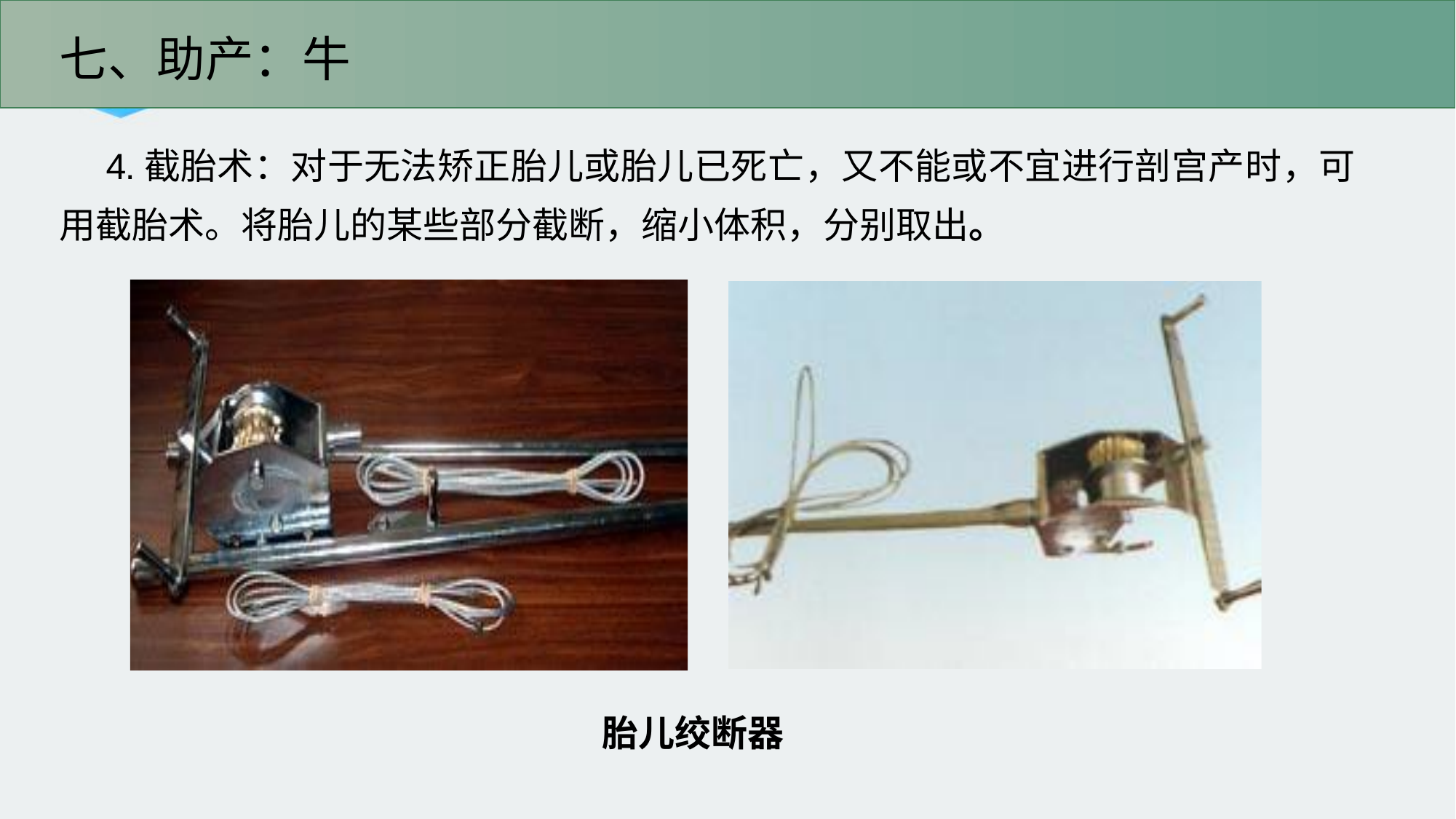

# 七、助产：牛
4.截胎术：对于无法矫正胎儿或胎儿已死亡，又不能或不宜进行剖宫产时，可 用截胎术。将胎儿的某些部分截断，缩小体积，分别取出。

胎儿绞断器